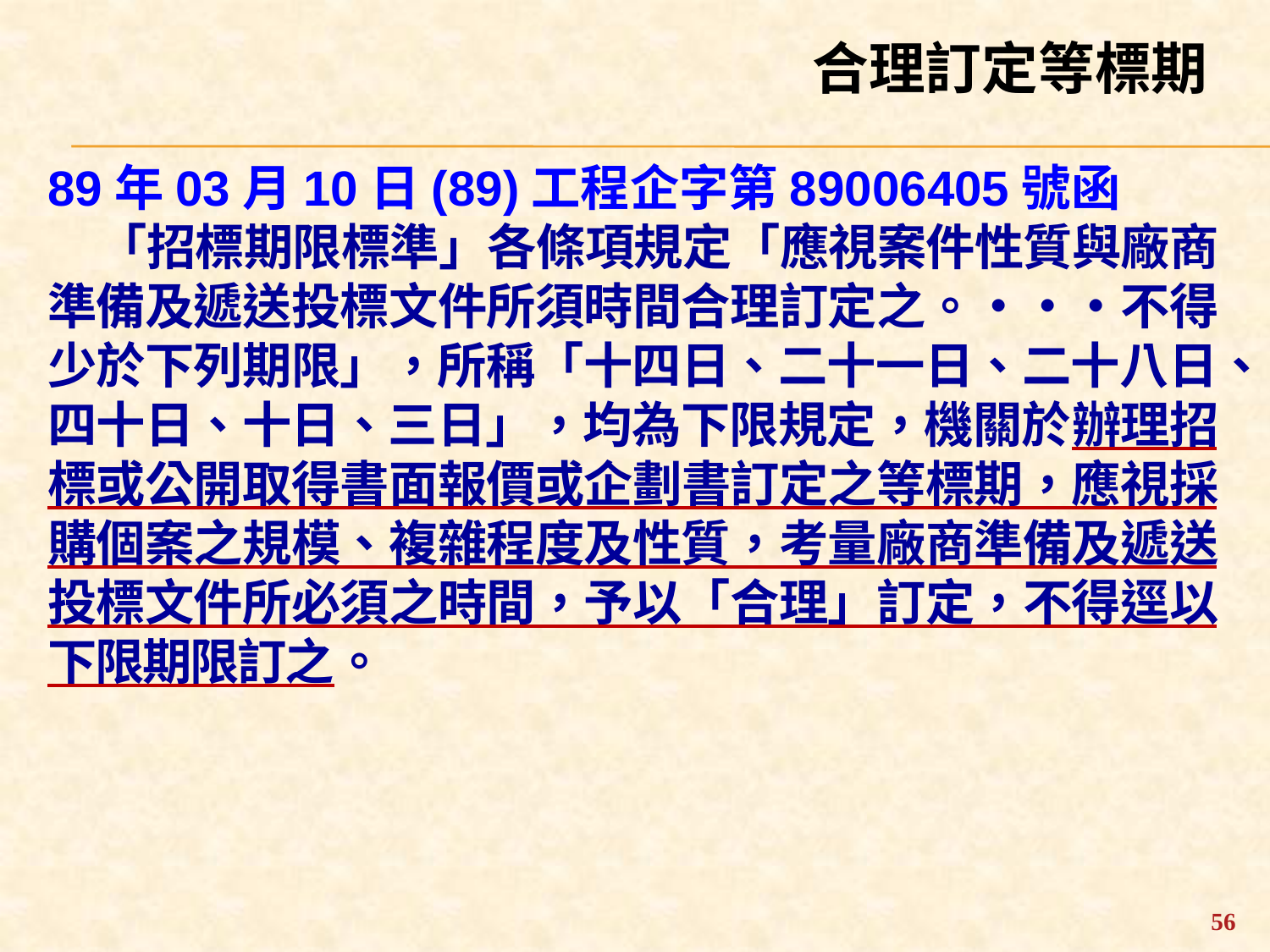

合理訂定等標期
89年03月10日(89)工程企字第89006405號函
「招標期限標準」各條項規定「應視案件性質與廠商準備及遞送投標文件所須時間合理訂定之。‧‧‧不得少於下列期限」，所稱「十四日、二十一日、二十八日、四十日、十日、三日」，均為下限規定，機關於辦理招標或公開取得書面報價或企劃書訂定之等標期，應視採購個案之規模、複雜程度及性質，考量廠商準備及遞送投標文件所必須之時間，予以「合理」訂定，不得逕以下限期限訂之。
56